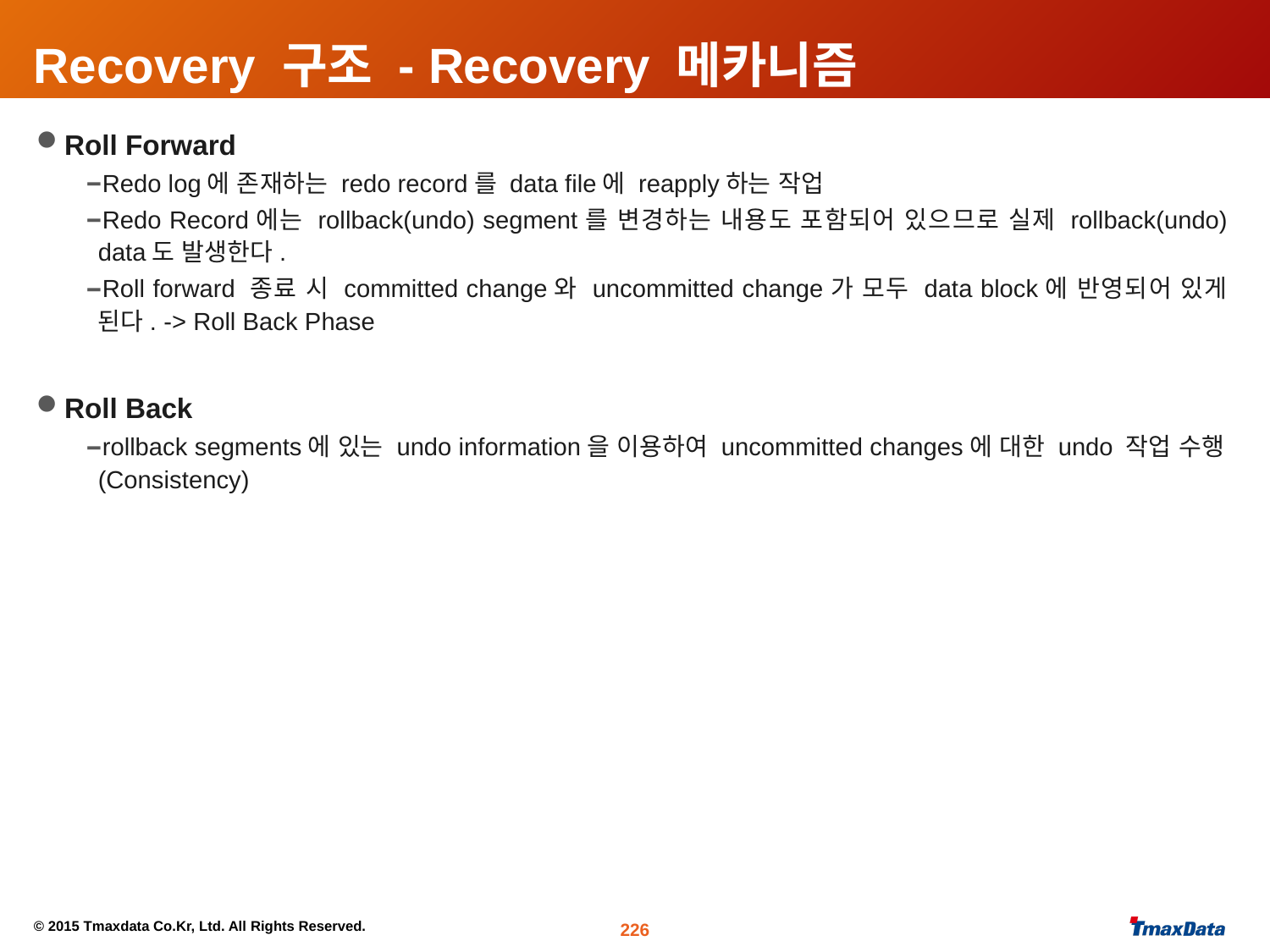

# Recovery 구조 - Recovery 메카니즘
Roll Forward
Redo log에 존재하는 redo record를 data file에 reapply하는 작업
Redo Record에는 rollback(undo) segment를 변경하는 내용도 포함되어 있으므로 실제 rollback(undo) data도 발생한다.
Roll forward 종료 시 committed change와 uncommitted change가 모두 data block에 반영되어 있게 된다. -> Roll Back Phase

Roll Back
rollback segments에 있는 undo information을 이용하여 uncommitted changes에 대한 undo 작업 수행(Consistency)